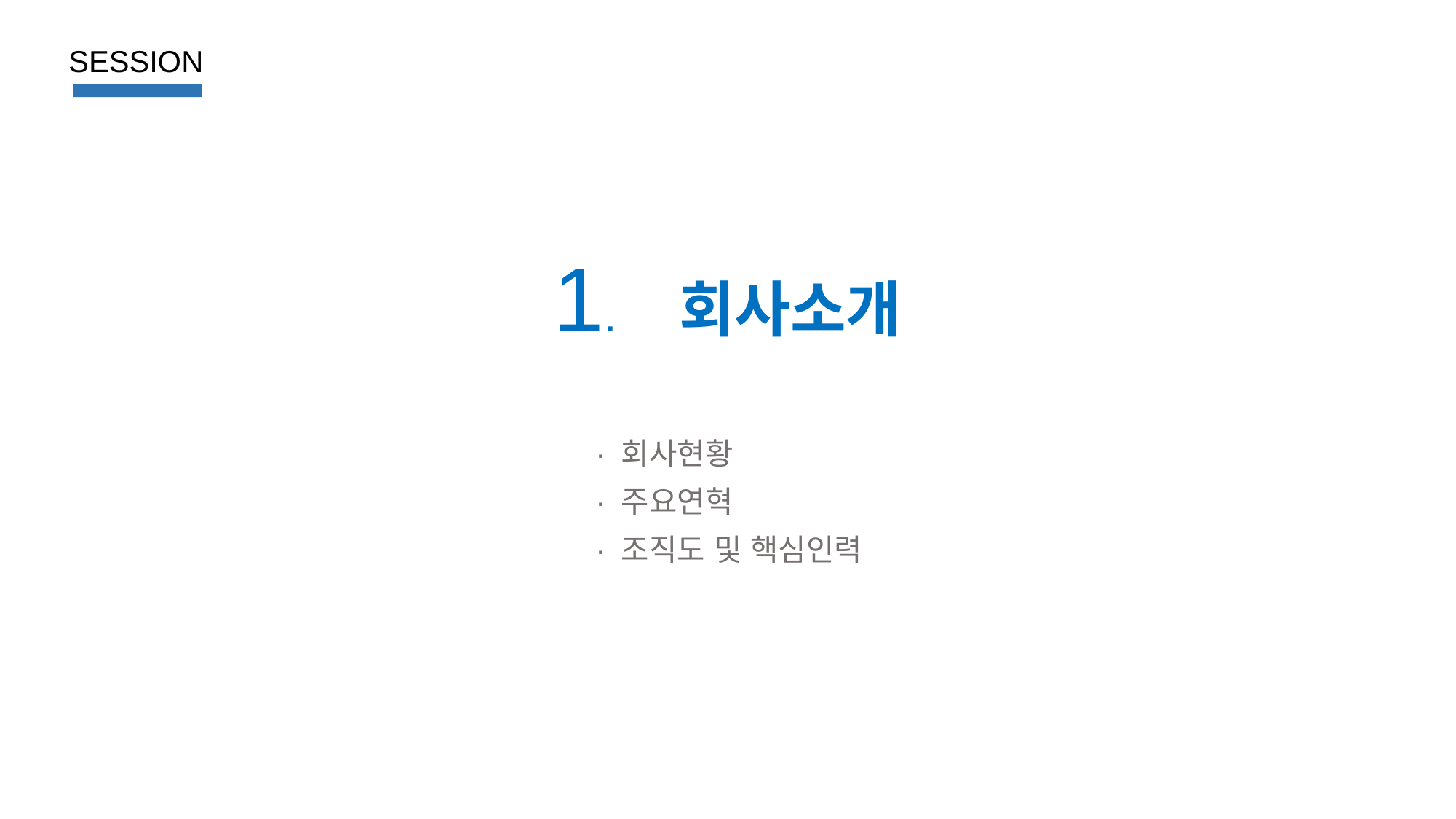

SESSION

# 1.  회사소개
· 회사현황
· 주요연혁
· 조직도 및 핵심인력